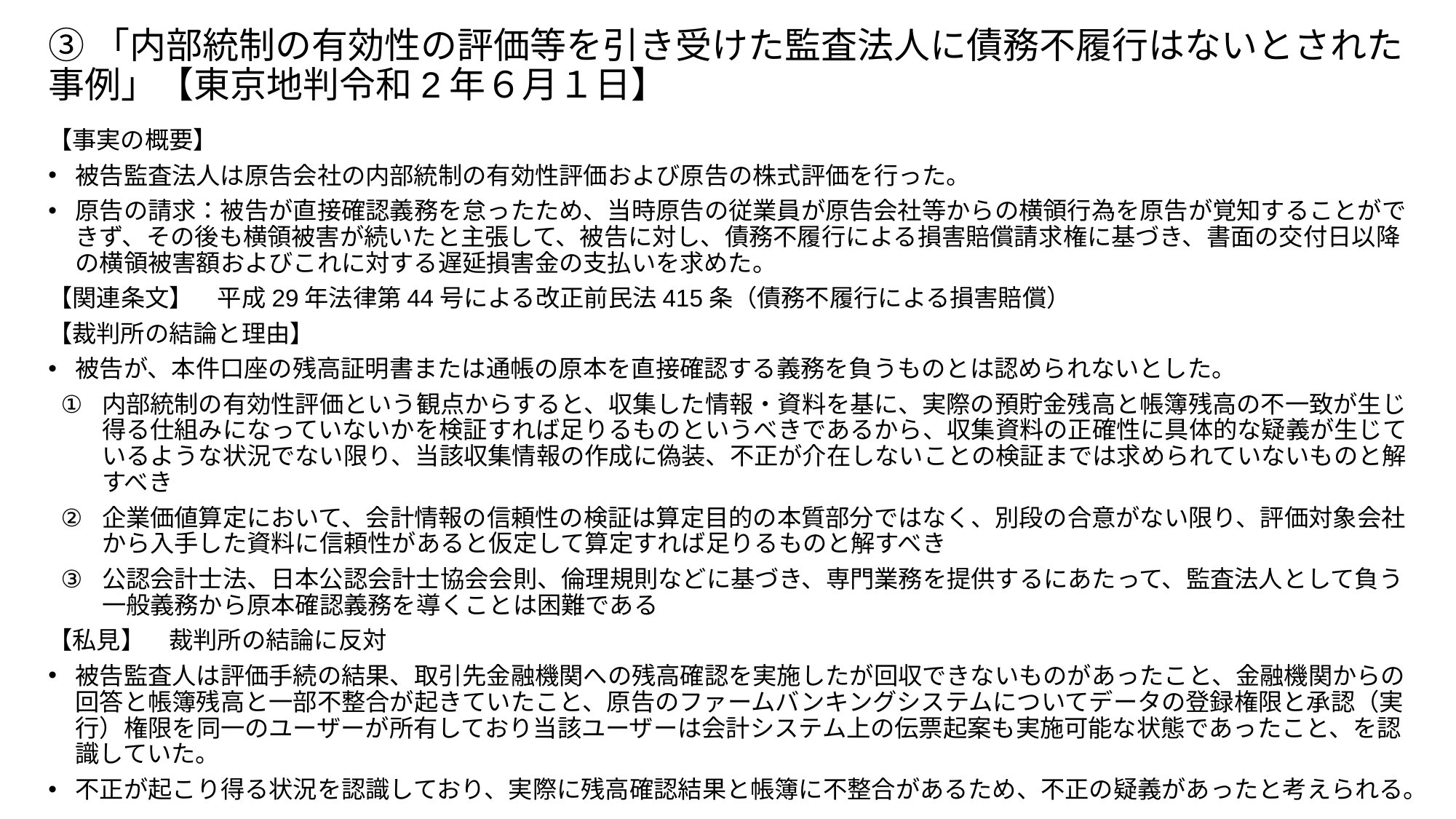

# ③「内部統制の有効性の評価等を引き受けた監査法人に債務不履行はないとされた事例」【東京地判令和2年６月１日】
【事実の概要】
被告監査法人は原告会社の内部統制の有効性評価および原告の株式評価を行った。
原告の請求：被告が直接確認義務を怠ったため、当時原告の従業員が原告会社等からの横領行為を原告が覚知することができず、その後も横領被害が続いたと主張して、被告に対し、債務不履行による損害賠償請求権に基づき、書面の交付日以降の横領被害額およびこれに対する遅延損害金の支払いを求めた。
【関連条文】　平成29年法律第44号による改正前民法415条（債務不履行による損害賠償）
【裁判所の結論と理由】
被告が、本件口座の残高証明書または通帳の原本を直接確認する義務を負うものとは認められないとした。
内部統制の有効性評価という観点からすると、収集した情報・資料を基に、実際の預貯金残高と帳簿残高の不一致が生じ得る仕組みになっていないかを検証すれば足りるものというべきであるから、収集資料の正確性に具体的な疑義が生じているような状況でない限り、当該収集情報の作成に偽装、不正が介在しないことの検証までは求められていないものと解すべき
企業価値算定において、会計情報の信頼性の検証は算定目的の本質部分ではなく、別段の合意がない限り、評価対象会社から入手した資料に信頼性があると仮定して算定すれば足りるものと解すべき
公認会計士法、日本公認会計士協会会則、倫理規則などに基づき、専門業務を提供するにあたって、監査法人として負う一般義務から原本確認義務を導くことは困難である
【私見】　裁判所の結論に反対
被告監査人は評価手続の結果、取引先金融機関への残高確認を実施したが回収できないものがあったこと、金融機関からの回答と帳簿残高と一部不整合が起きていたこと、原告のファームバンキングシステムについてデータの登録権限と承認（実行）権限を同一のユーザーが所有しており当該ユーザーは会計システム上の伝票起案も実施可能な状態であったこと、を認識していた。
不正が起こり得る状況を認識しており、実際に残高確認結果と帳簿に不整合があるため、不正の疑義があったと考えられる。